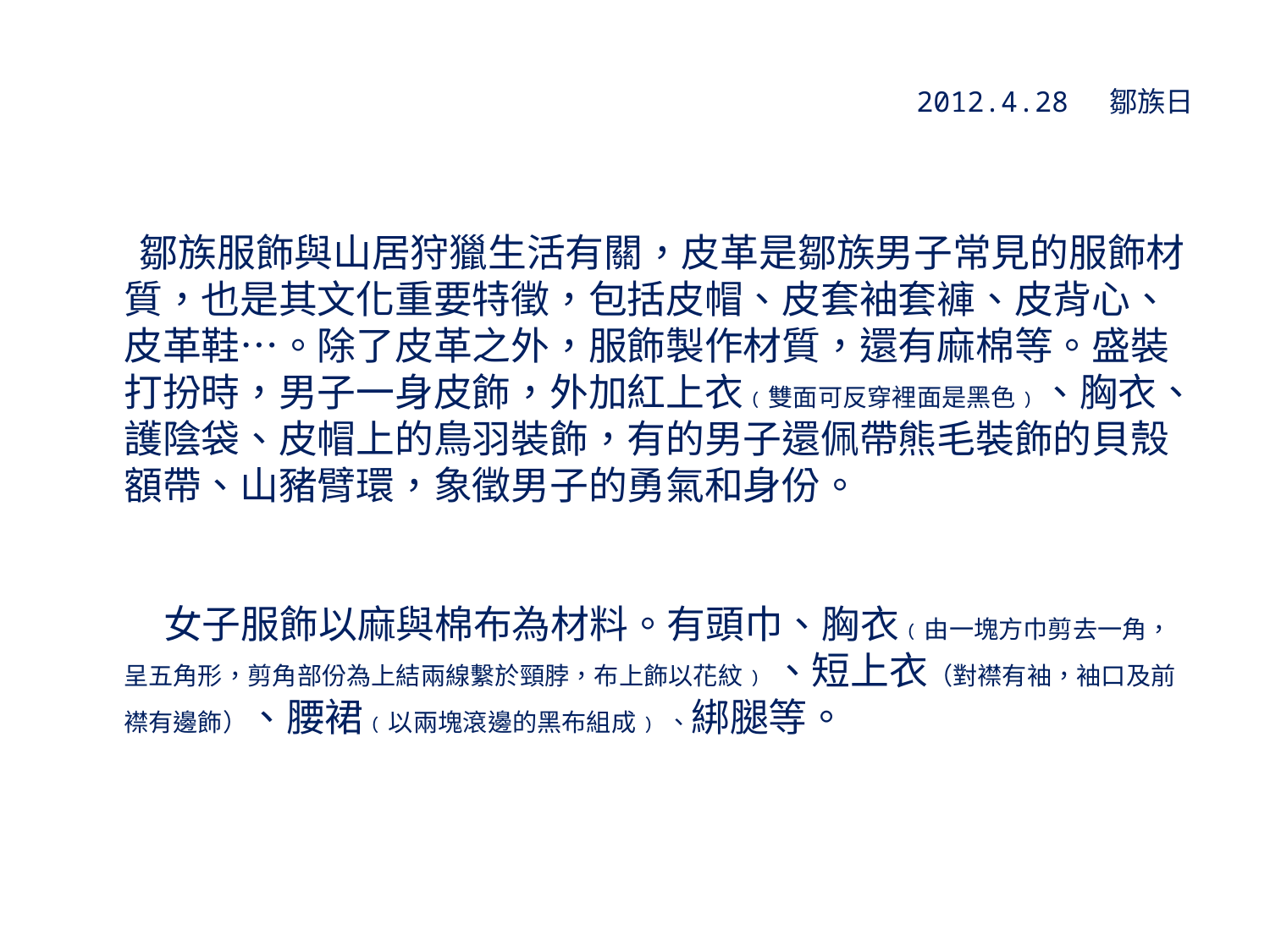

# 2012.4.28  鄒族日
       鄒族服飾與山居狩獵生活有關，皮革是鄒族男子常見的服飾材質，也是其文化重要特徵，包括皮帽、皮套袖套褲、皮背心、皮革鞋…。除了皮革之外，服飾製作材質，還有麻棉等。盛裝打扮時，男子一身皮飾，外加紅上衣﹙雙面可反穿裡面是黑色﹚、胸衣、護陰袋、皮帽上的鳥羽裝飾，有的男子還佩帶熊毛裝飾的貝殼額帶、山豬臂環，象徵男子的勇氣和身份。
    女子服飾以麻與棉布為材料。有頭巾、胸衣﹙由一塊方巾剪去一角，呈五角形，剪角部份為上結兩線繫於頸脖，布上飾以花紋﹚ 、短上衣（對襟有袖，袖口及前襟有邊飾）、腰裙﹙以兩塊滾邊的黑布組成﹚ 、綁腿等。